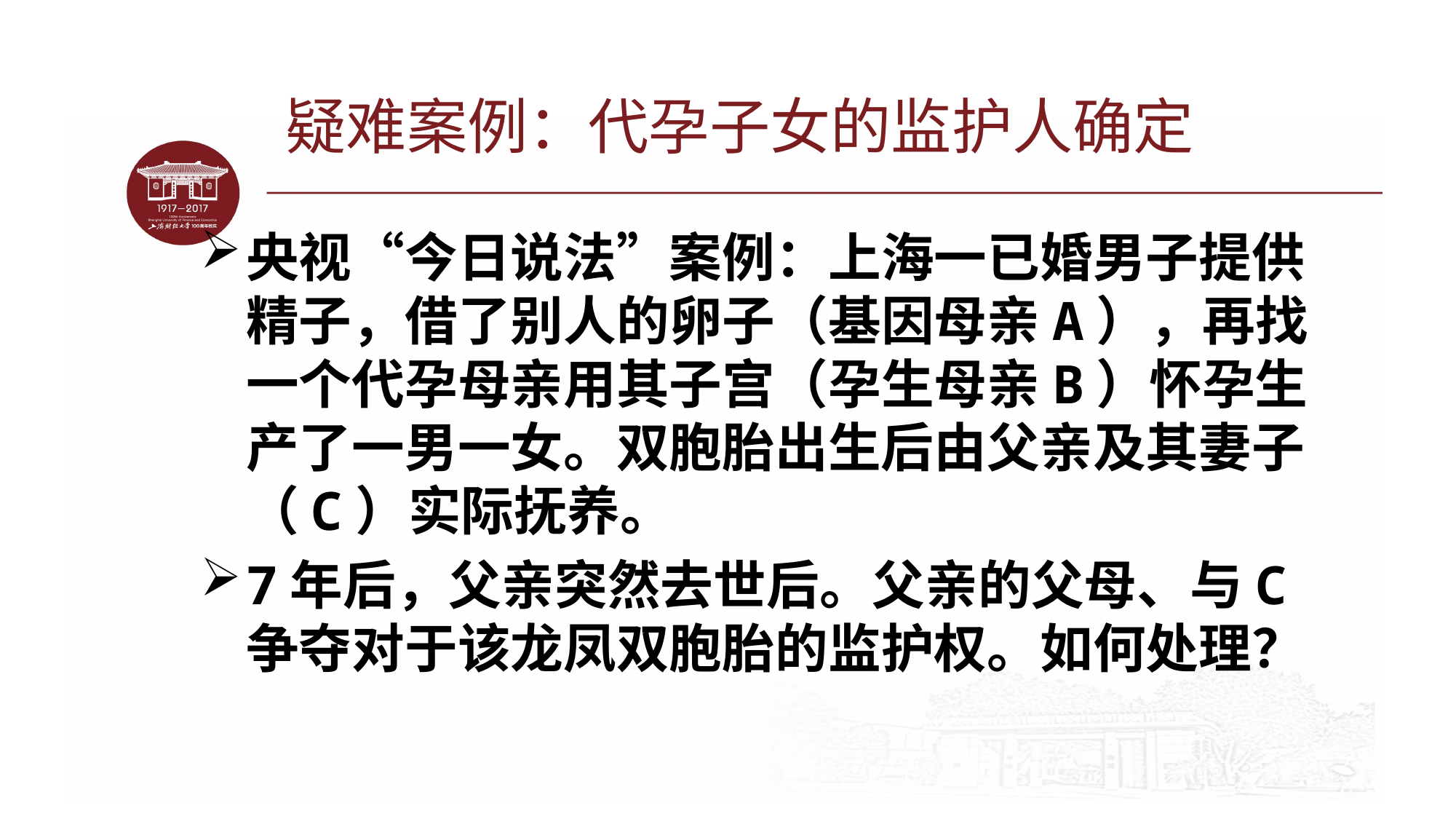

# 疑难案例：代孕子女的监护人确定
央视“今日说法”案例：上海一已婚男子提供精子，借了别人的卵子（基因母亲A），再找一个代孕母亲用其子宫（孕生母亲B）怀孕生产了一男一女。双胞胎出生后由父亲及其妻子（C）实际抚养。
7年后，父亲突然去世后。父亲的父母、与C争夺对于该龙凤双胞胎的监护权。如何处理？